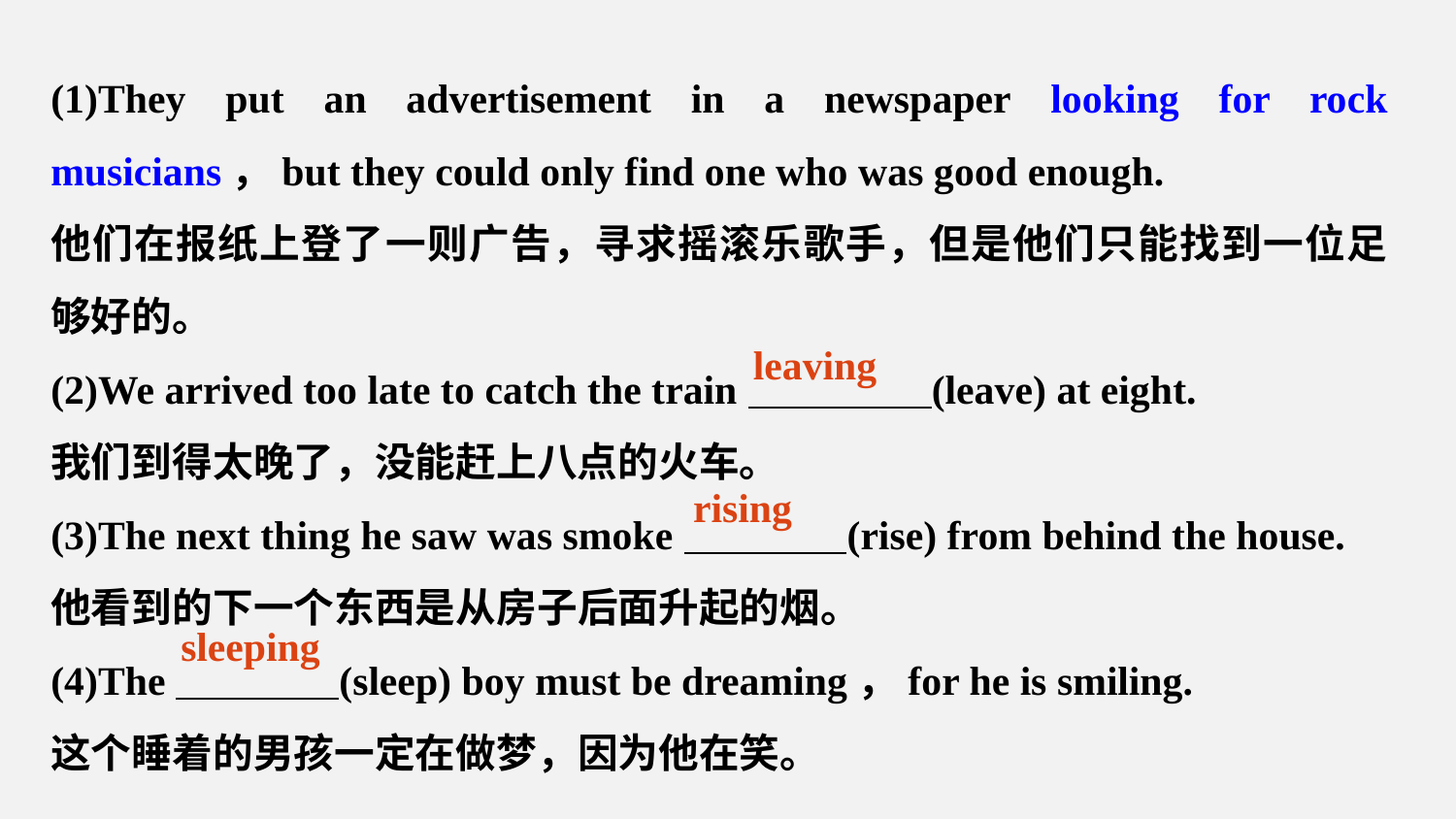

(1)They put an advertisement in a newspaper looking for rock musicians，but they could only find one who was good enough.
他们在报纸上登了一则广告，寻求摇滚乐歌手，但是他们只能找到一位足够好的。
(2)We arrived too late to catch the train                   (leave) at eight.
我们到得太晚了，没能赶上八点的火车。
(3)The next thing he saw was smoke                 (rise) from behind the house.
他看到的下一个东西是从房子后面升起的烟。
(4)The                 (sleep) boy must be dreaming，for he is smiling.
这个睡着的男孩一定在做梦，因为他在笑。
leaving
rising
sleeping